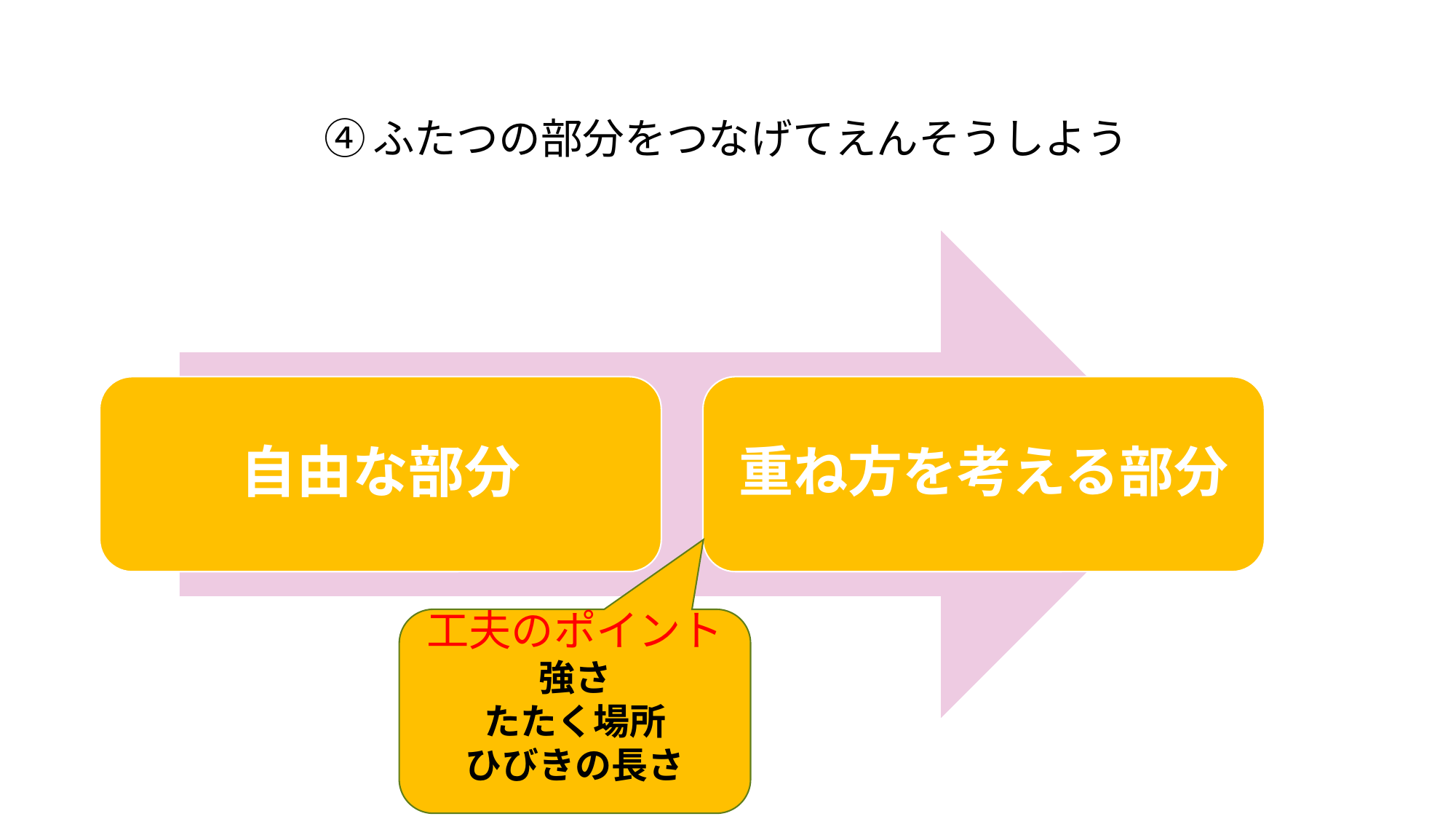

# ④ふたつの部分をつなげてえんそうしよう

自由な部分
重ね方を考える部分
工夫のポイント
強さ
たたく場所
ひびきの長さ